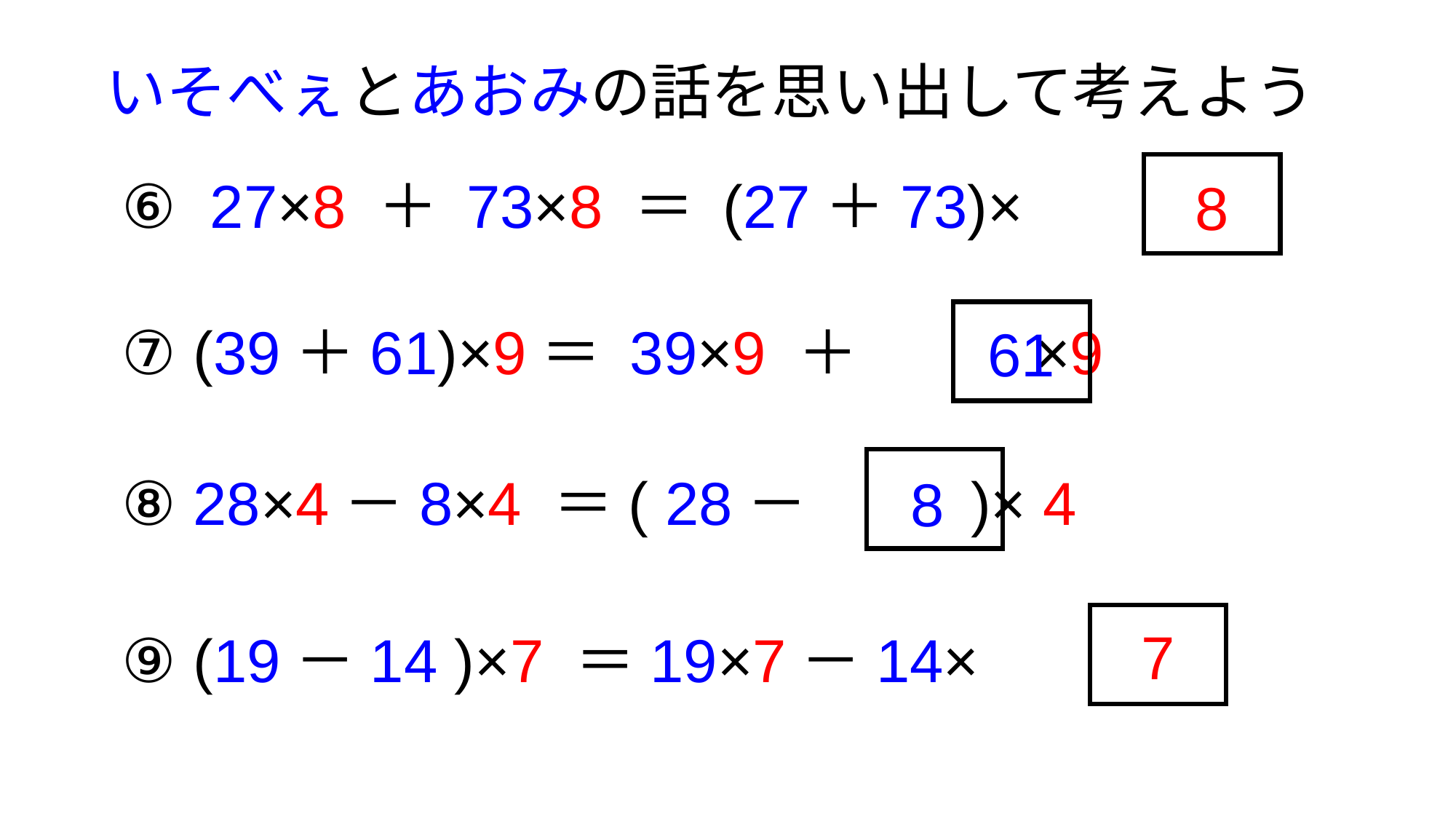

いそべぇとあおみの話を思い出して考えよう

⑥  27×8 ＋ 73×8 ＝ (27＋73)×
8

⑦ (39＋61)×9＝ 39×9 ＋  　　 ×9
61

⑧ 28×4－8×4 ＝( 28－ 　　 )× 4
8

7
⑨ (19－14 )×7 ＝19×7－14×